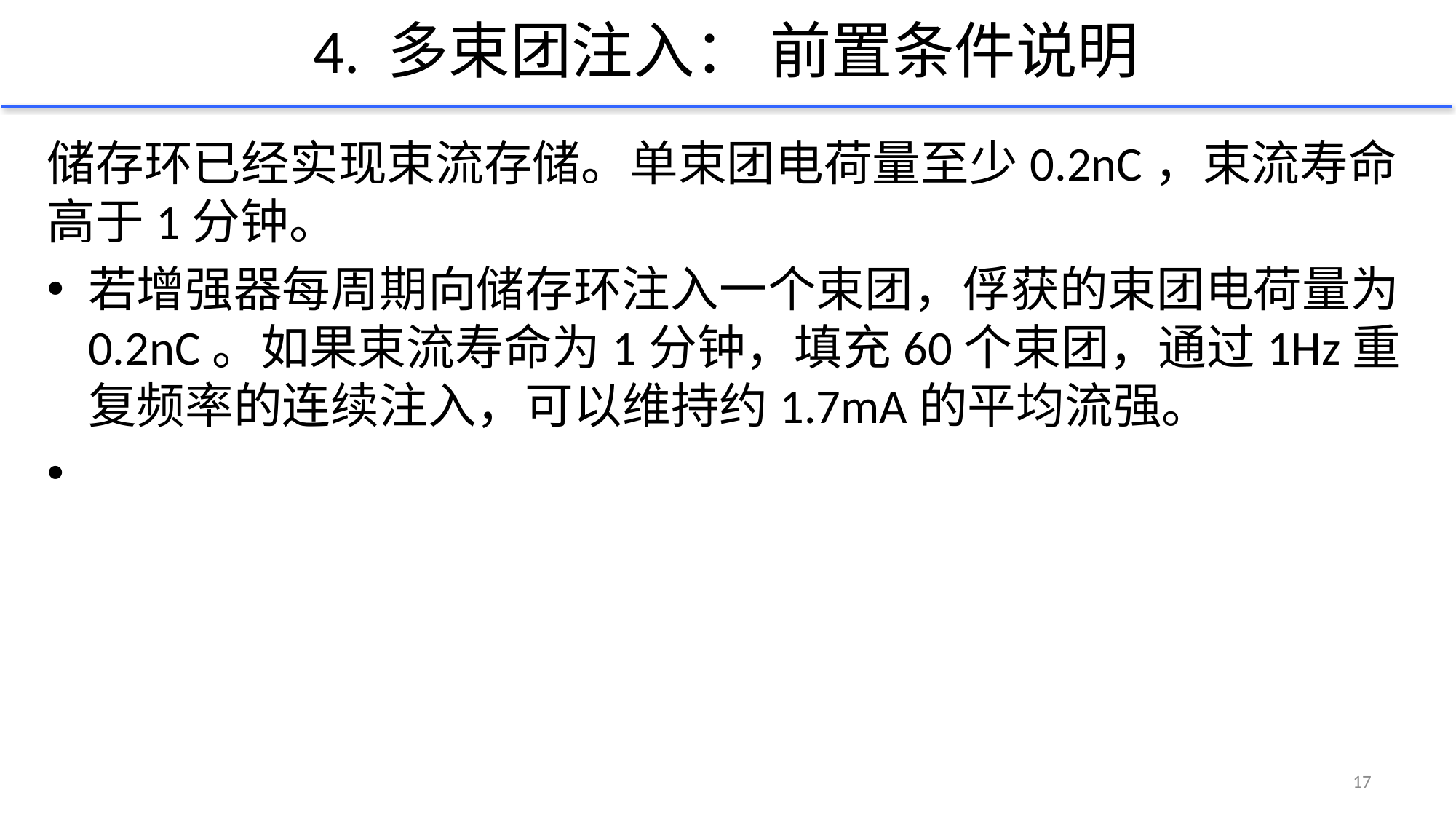

# 4. 多束团注入： 前置条件说明
储存环已经实现束流存储。单束团电荷量至少0.2nC，束流寿命高于1分钟。
若增强器每周期向储存环注入一个束团，俘获的束团电荷量为0.2nC。如果束流寿命为1分钟，填充60个束团，通过1Hz重复频率的连续注入，可以维持约1.7mA的平均流强。

17